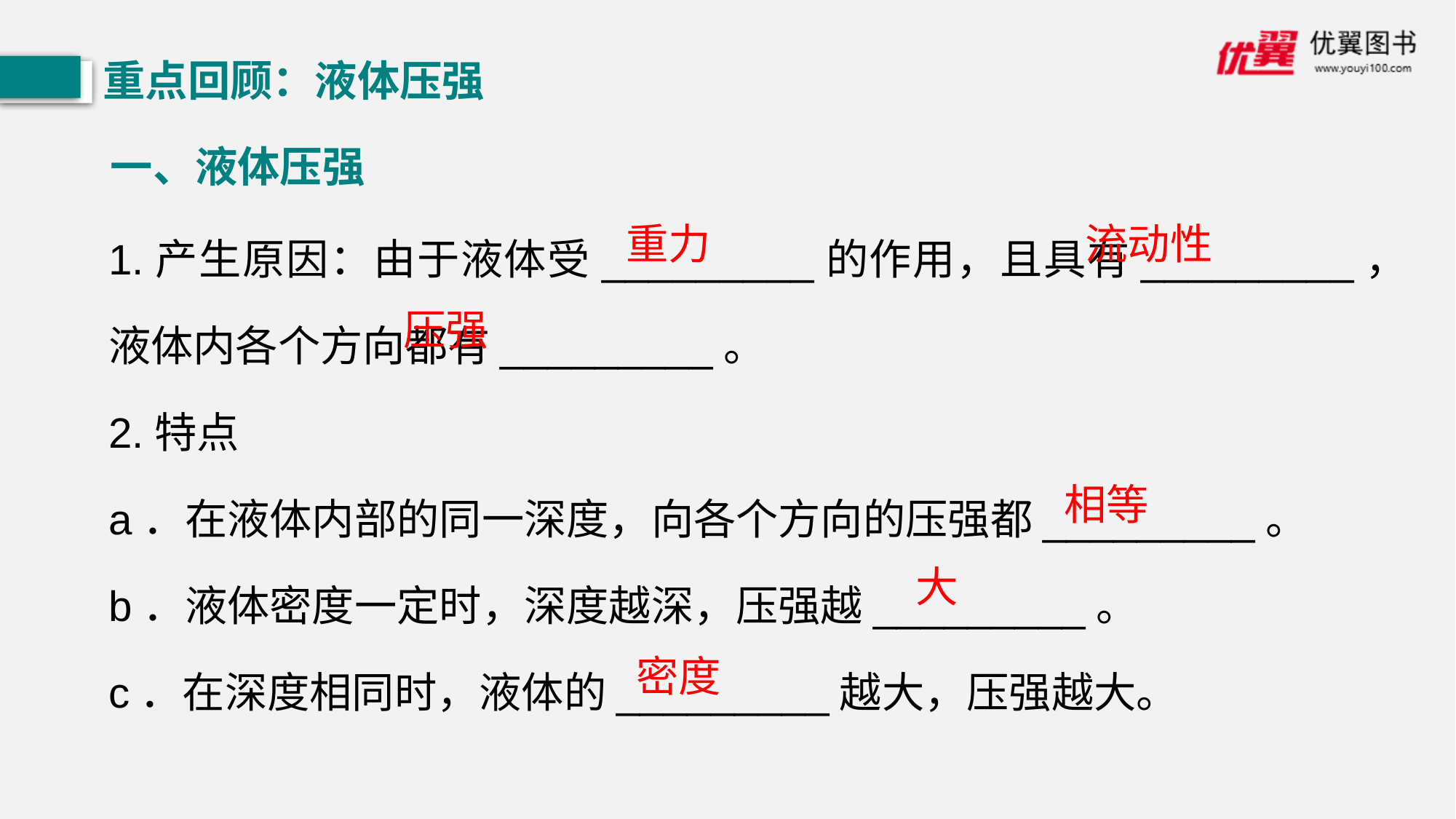

重点回顾：液体压强

一、液体压强
1.产生原因：由于液体受_________的作用，且具有_________，液体内各个方向都有_________。
2.特点
a．在液体内部的同一深度，向各个方向的压强都_________。
b．液体密度一定时，深度越深，压强越_________。
c．在深度相同时，液体的_________越大，压强越大。
重力
流动性
压强
相等
大
密度